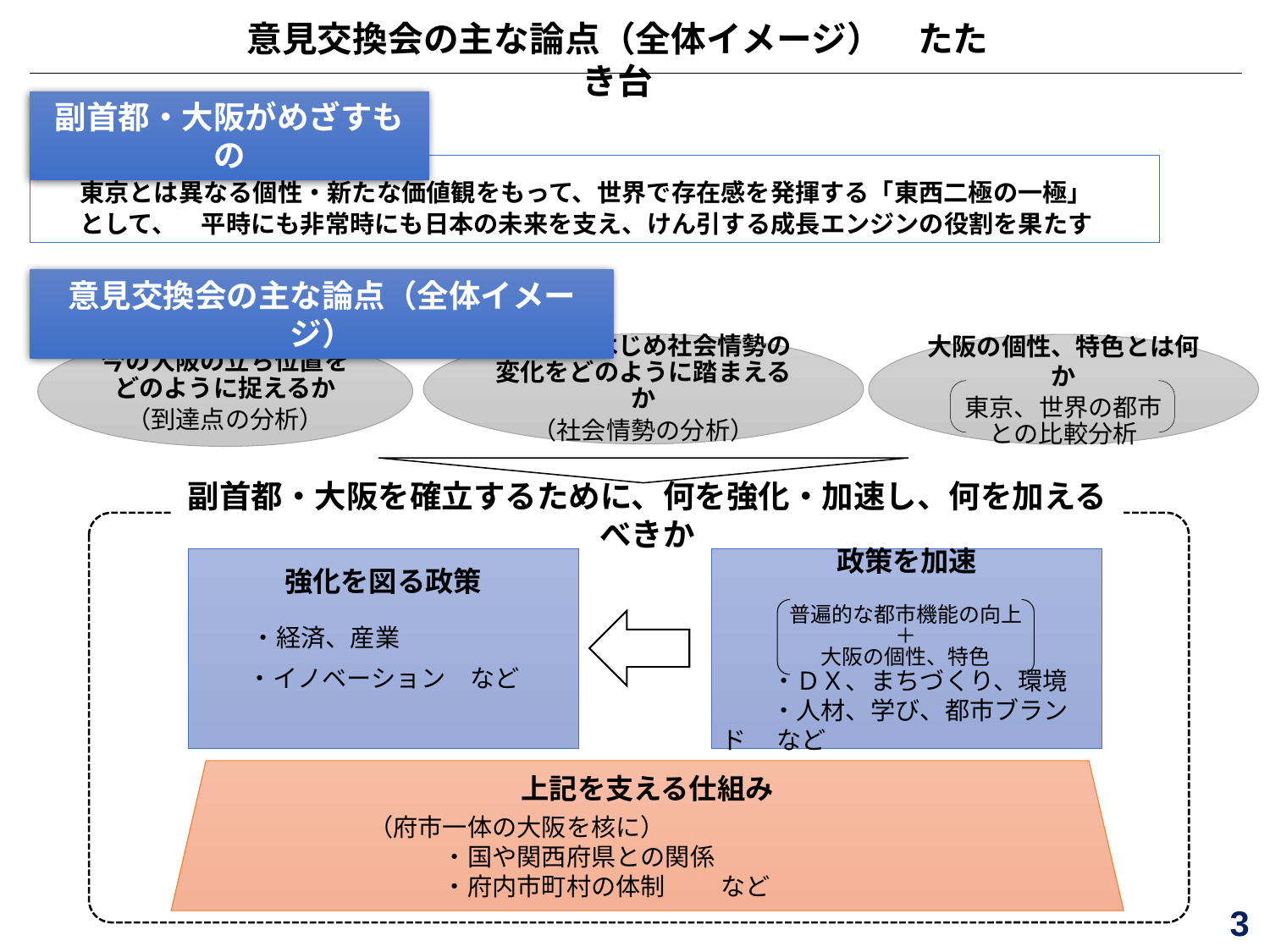

意見交換会の主な論点（全体イメージ）　たたき台
副首都・大阪がめざすもの
東京とは異なる個性・新たな価値観をもって、世界で存在感を発揮する「東西二極の一極」として、　平時にも非常時にも日本の未来を支え、けん引する成長エンジンの役割を果たす
意見交換会の主な論点（全体イメージ）
コロナをはじめ社会情勢の
変化をどのように踏まえるか
（社会情勢の分析）
大阪の個性、特色とは何か
東京、世界の都市
との比較分析
今の大阪の立ち位置を
どのように捉えるか
（到達点の分析）

副首都・大阪を確立するために、何を強化・加速し、何を加えるべきか

政策を加速

　　・ＤＸ、まちづくり、環境
　　・人材、学び、都市ブランド　 など
強化を図る政策
　　・経済、産業
　　・イノベーション　など
普遍的な都市機能の向上
＋
大阪の個性、特色

上記を支える仕組み
（府市一体の大阪を核に）
　　　・国や関西府県との関係
　　　・府内市町村の体制          など
 3